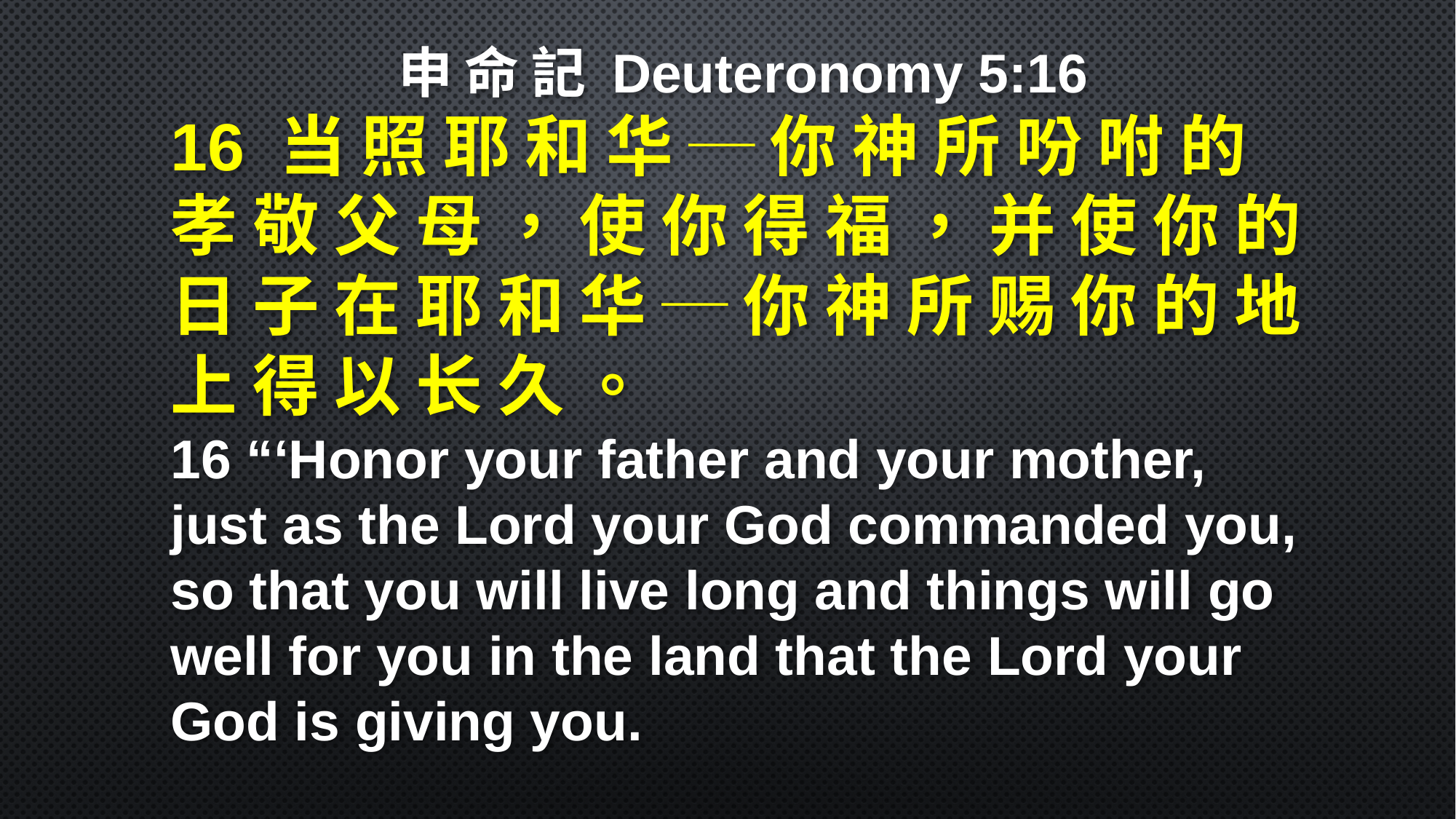

申 命 記 Deuteronomy 5:16
16 当 照 耶 和 华 ─ 你 神 所 吩 咐 的 孝 敬 父 母 ， 使 你 得 福 ， 并 使 你 的 日 子 在 耶 和 华 ─ 你 神 所 赐 你 的 地 上 得 以 长 久 。
16 “‘Honor your father and your mother, just as the Lord your God commanded you, so that you will live long and things will go well for you in the land that the Lord your God is giving you.